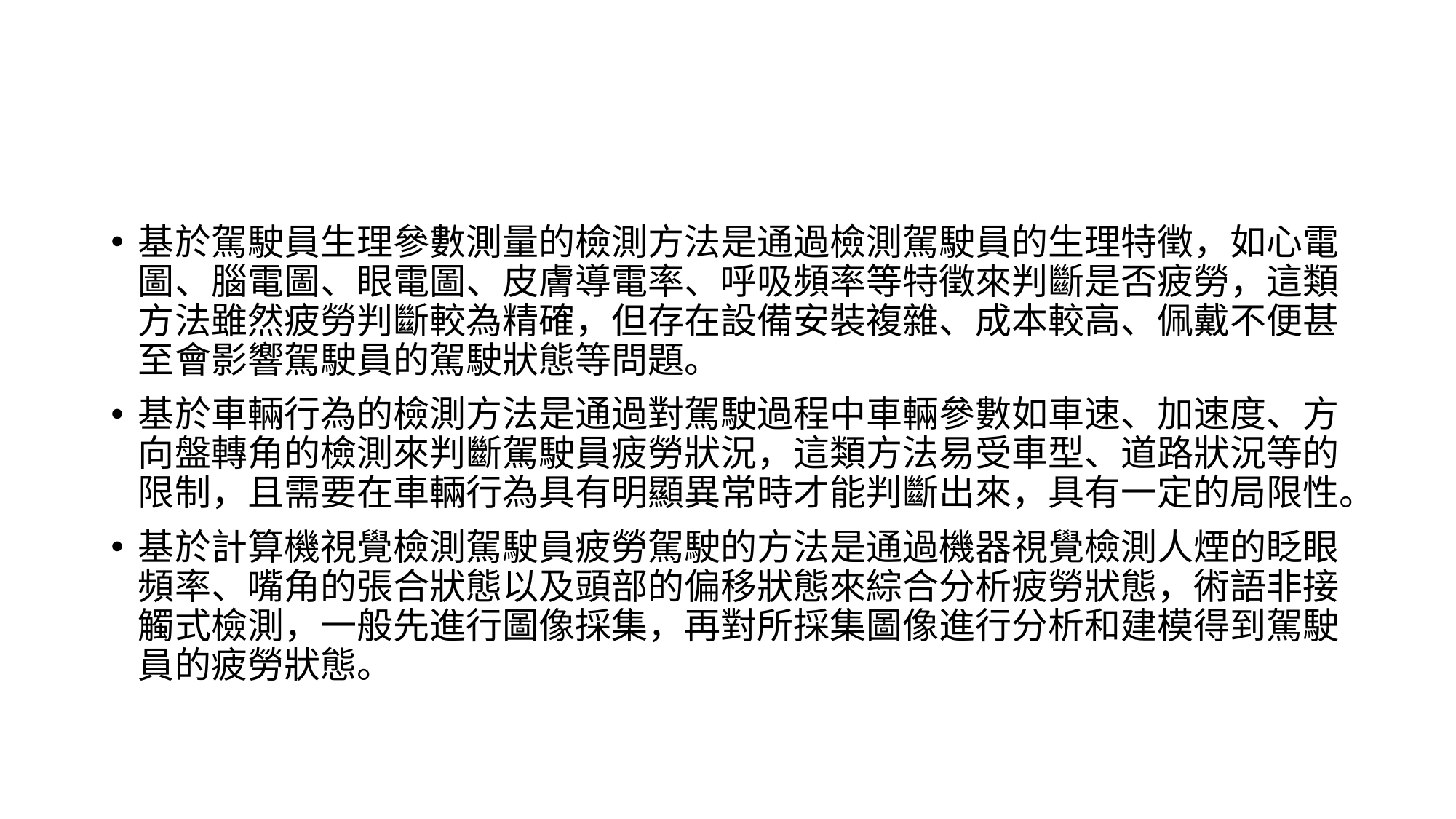

#
基於駕駛員生理參數測量的檢測方法是通過檢測駕駛員的生理特徵，如心電圖、腦電圖、眼電圖、皮膚導電率、呼吸頻率等特徵來判斷是否疲勞，這類方法雖然疲勞判斷較為精確，但存在設備安裝複雜、成本較高、佩戴不便甚至會影響駕駛員的駕駛狀態等問題。
基於車輛行為的檢測方法是通過對駕駛過程中車輛參數如車速、加速度、方向盤轉角的檢測來判斷駕駛員疲勞狀況，這類方法易受車型、道路狀況等的限制，且需要在車輛行為具有明顯異常時才能判斷出來，具有一定的局限性。
基於計算機視覺檢測駕駛員疲勞駕駛的方法是通過機器視覺檢測人煙的眨眼頻率、嘴角的張合狀態以及頭部的偏移狀態來綜合分析疲勞狀態，術語非接觸式檢測，一般先進行圖像採集，再對所採集圖像進行分析和建模得到駕駛員的疲勞狀態。